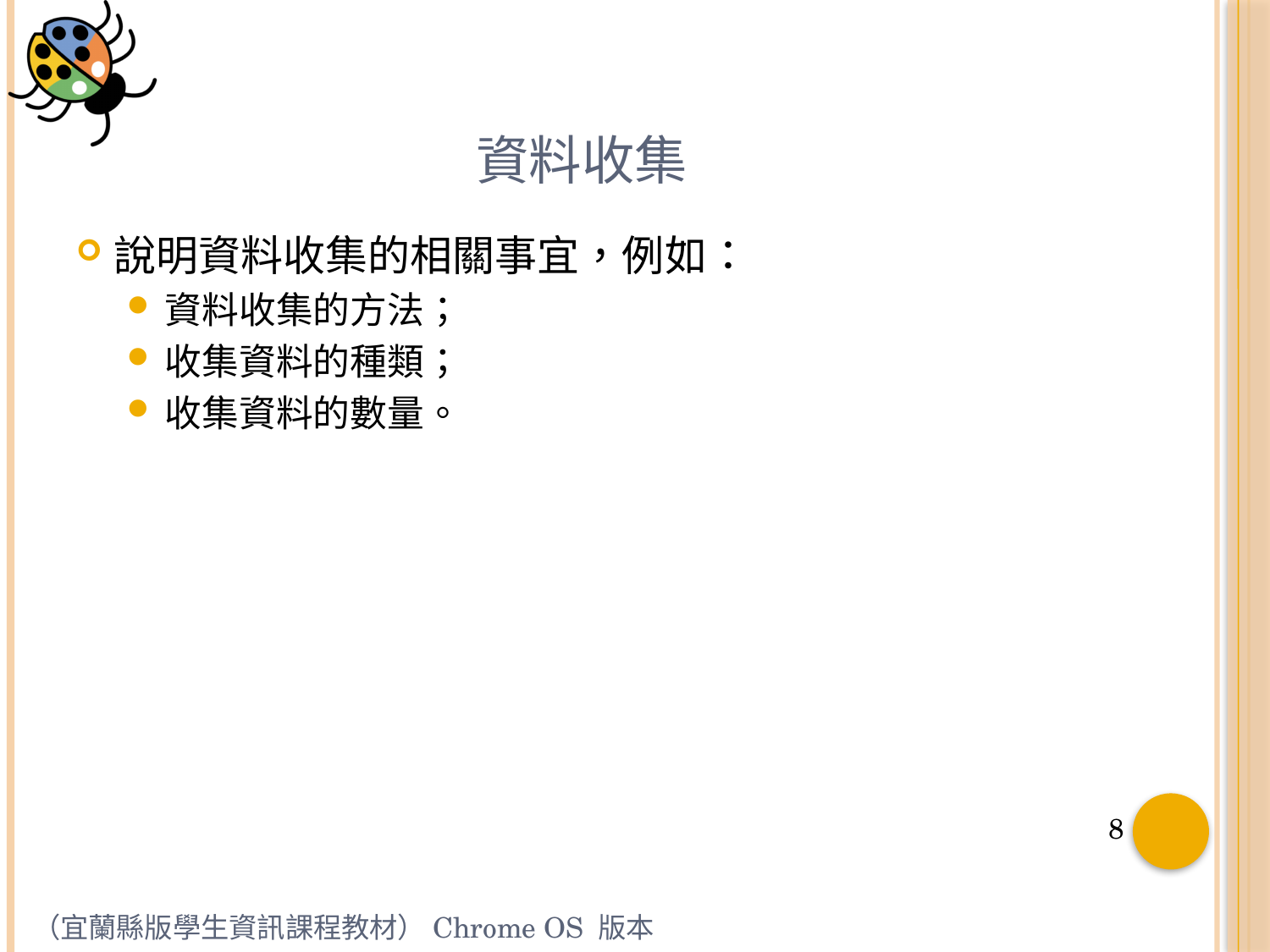

# 資料收集
說明資料收集的相關事宜，例如：
資料收集的方法；
收集資料的種類；
收集資料的數量。

（宜蘭縣版學生資訊課程教材）Chrome OS 版本